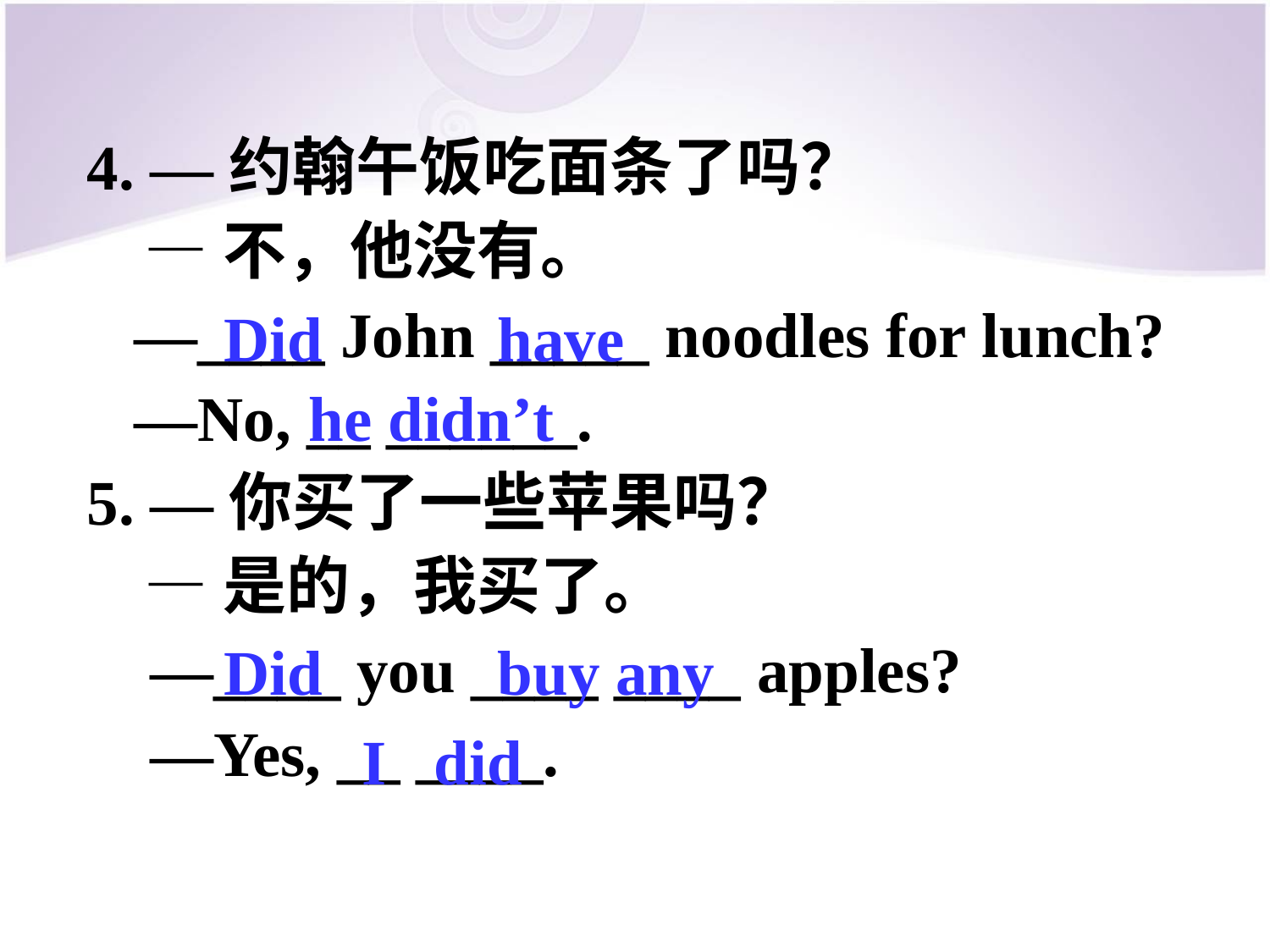

4. —约翰午饭吃面条了吗？
    —不，他没有。
   —____ John _____ noodles for lunch?
   —No, __ ______.
5. —你买了一些苹果吗？
    —是的，我买了。
    —____ you ____ ____ apples?
    —Yes, __ ____.
Did           have
he didn’t
Did           buy any
I   did